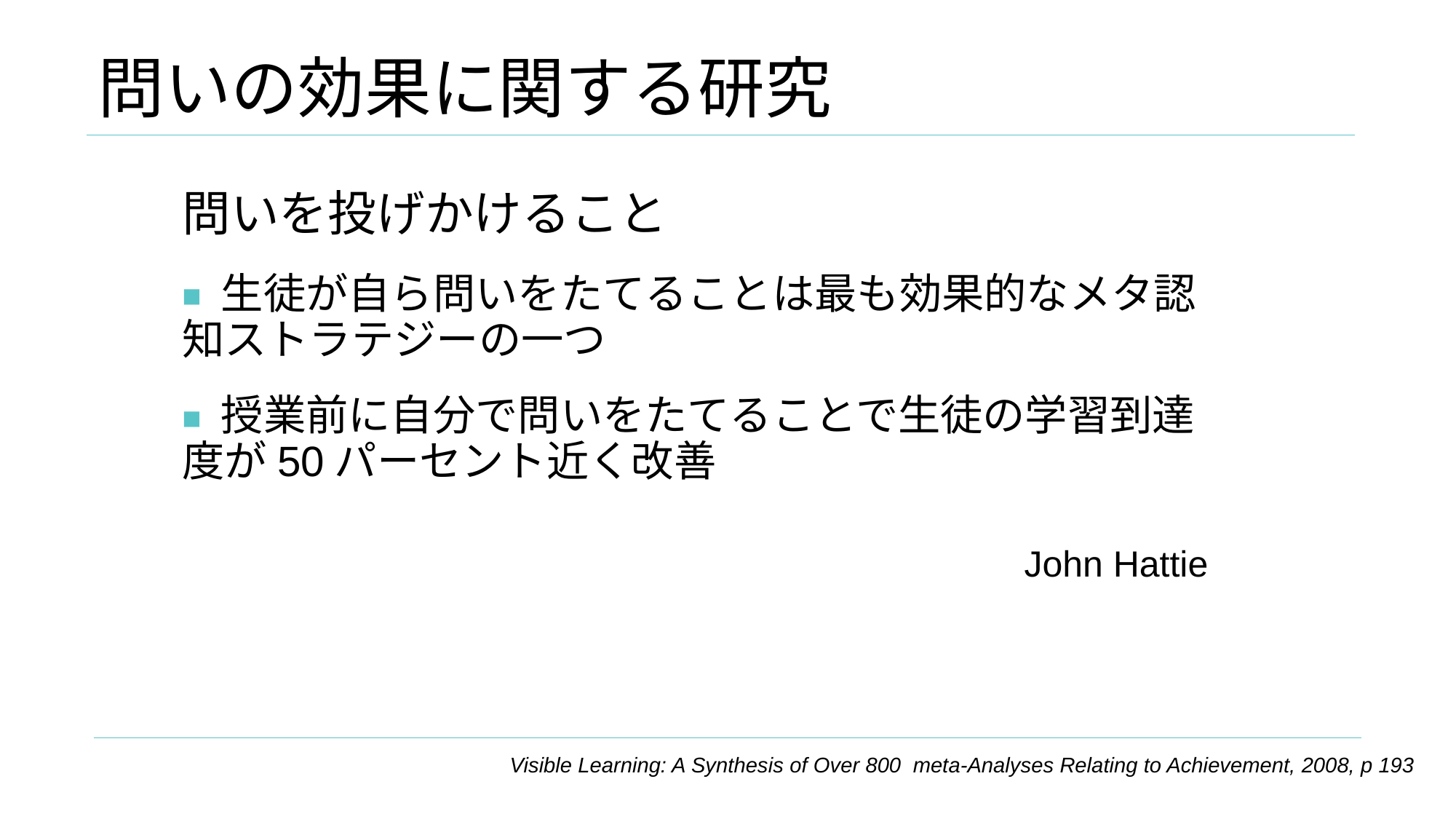

# 問いの効果に関する研究
問いを投げかけること
 生徒が自ら問いをたてることは最も効果的なメタ認知ストラテジーの一つ
 授業前に自分で問いをたてることで生徒の学習到達度が50パーセント近く改善

John Hattie

Visible Learning: A Synthesis of Over 800  meta-Analyses Relating to Achievement, 2008, p 193